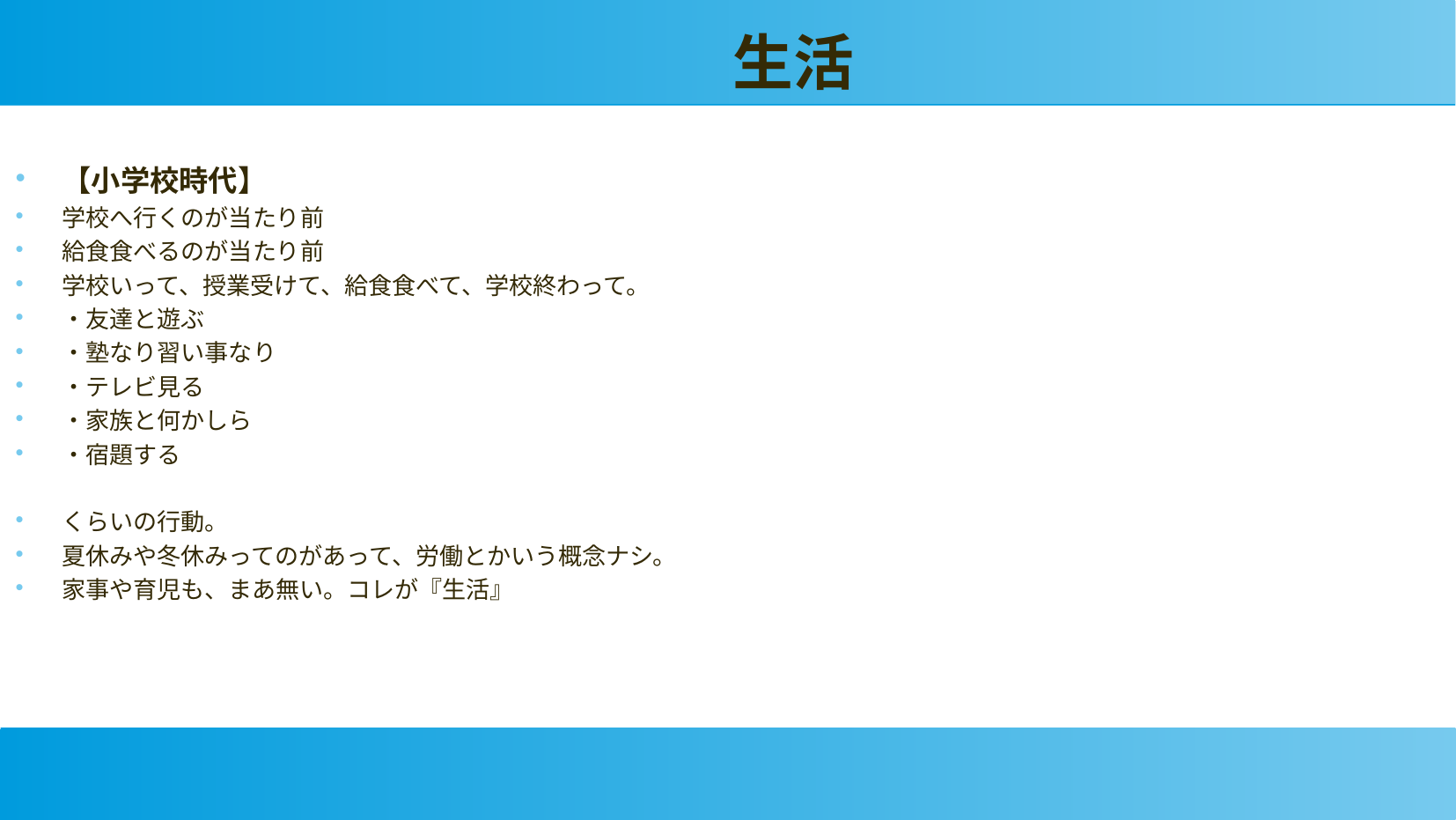

生活

【小学校時代】
学校へ行くのが当たり前
給食食べるのが当たり前
学校いって、授業受けて、給食食べて、学校終わって。
・友達と遊ぶ
・塾なり習い事なり
・テレビ見る
・家族と何かしら
・宿題する

くらいの行動。
夏休みや冬休みってのがあって、労働とかいう概念ナシ。
家事や育児も、まあ無い。コレが『生活』